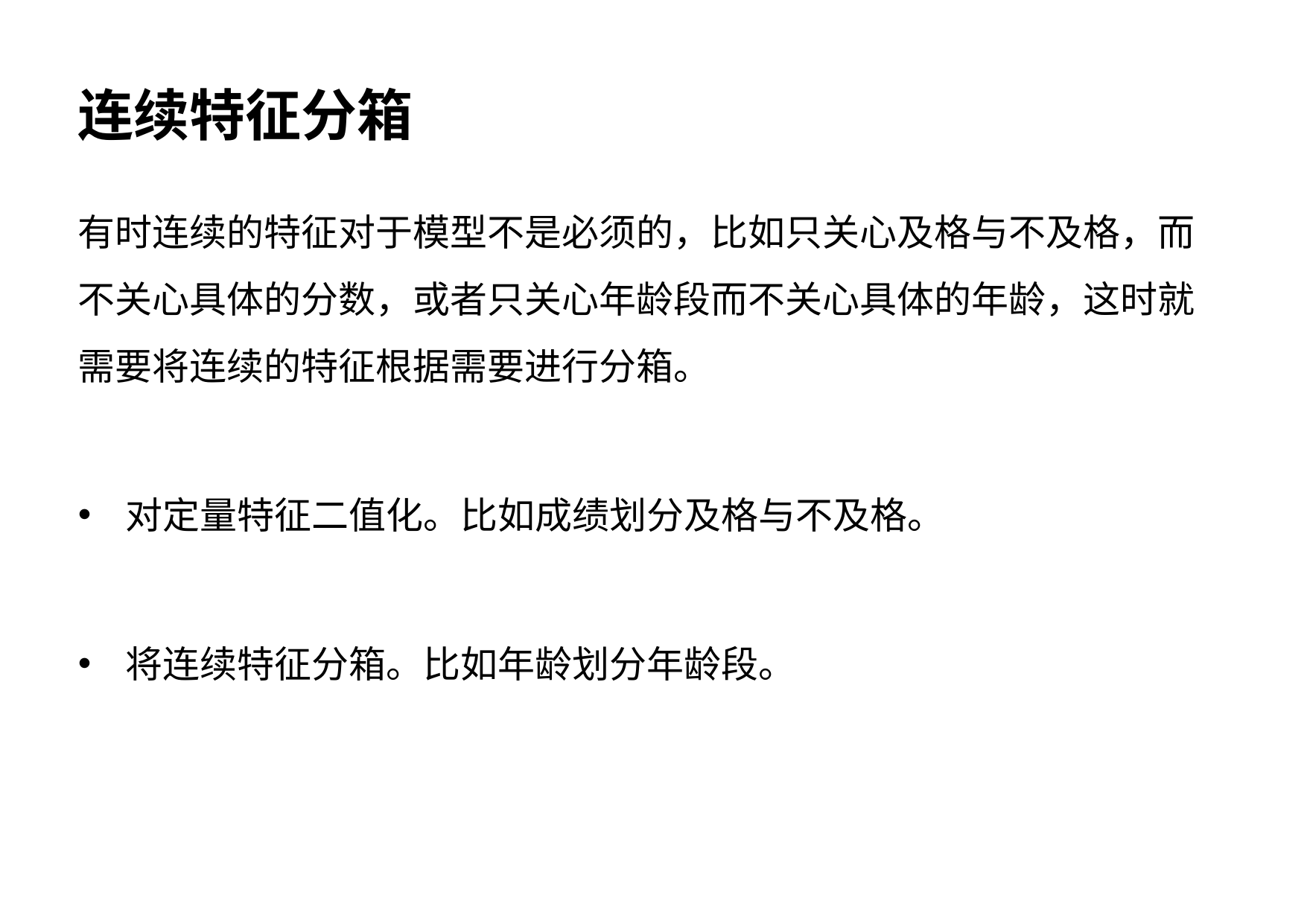

# 连续特征分箱
有时连续的特征对于模型不是必须的，比如只关心及格与不及格，而不关心具体的分数，或者只关心年龄段而不关心具体的年龄，这时就需要将连续的特征根据需要进行分箱。

对定量特征二值化。比如成绩划分及格与不及格。

将连续特征分箱。比如年龄划分年龄段。